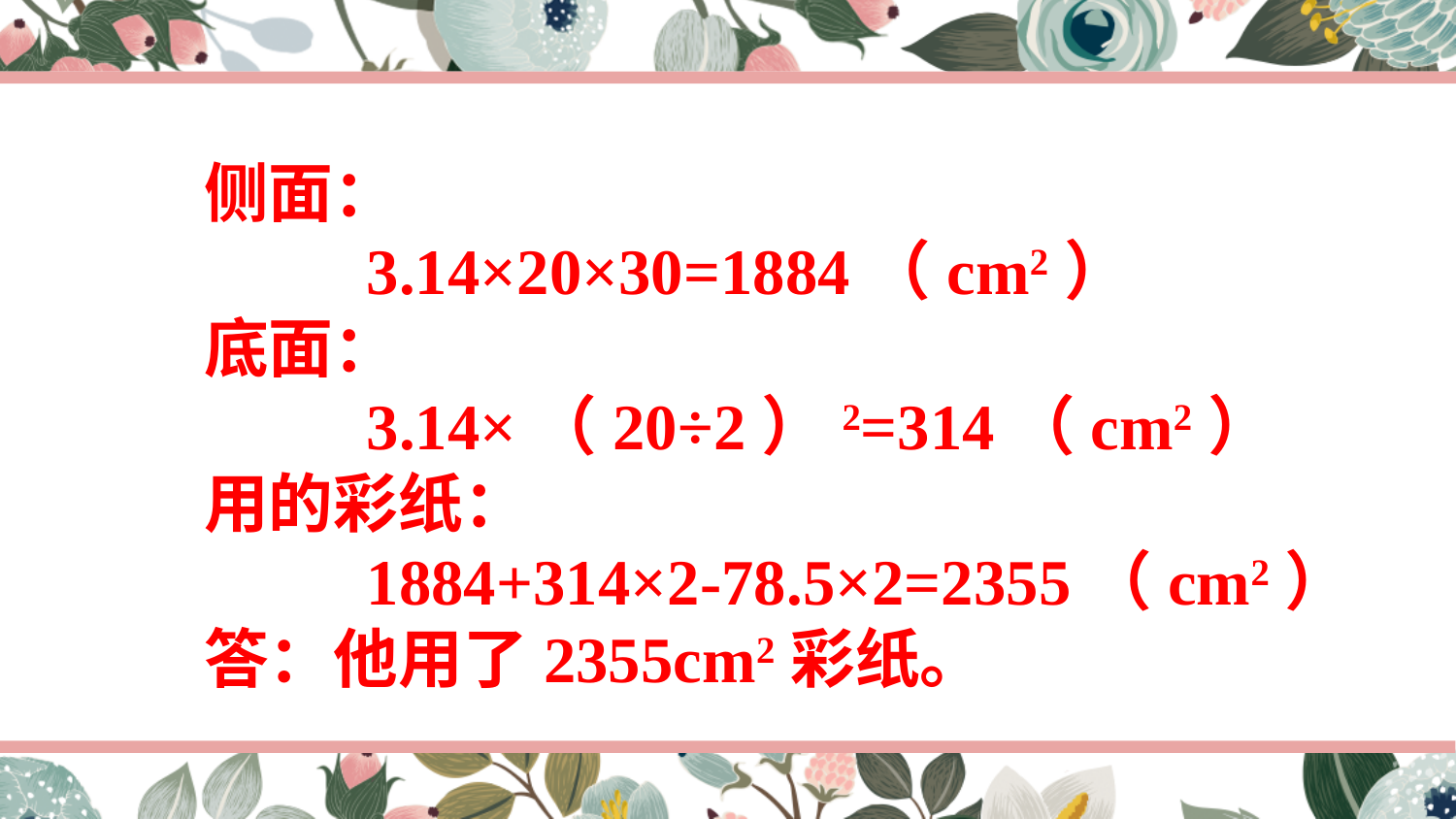

侧面：
          3.14×20×30=1884（cm2）
底面：
          3.14×（20÷2）2=314（cm2）
用的彩纸：
          1884+314×2-78.5×2=2355（cm2）
答：他用了2355cm2彩纸。